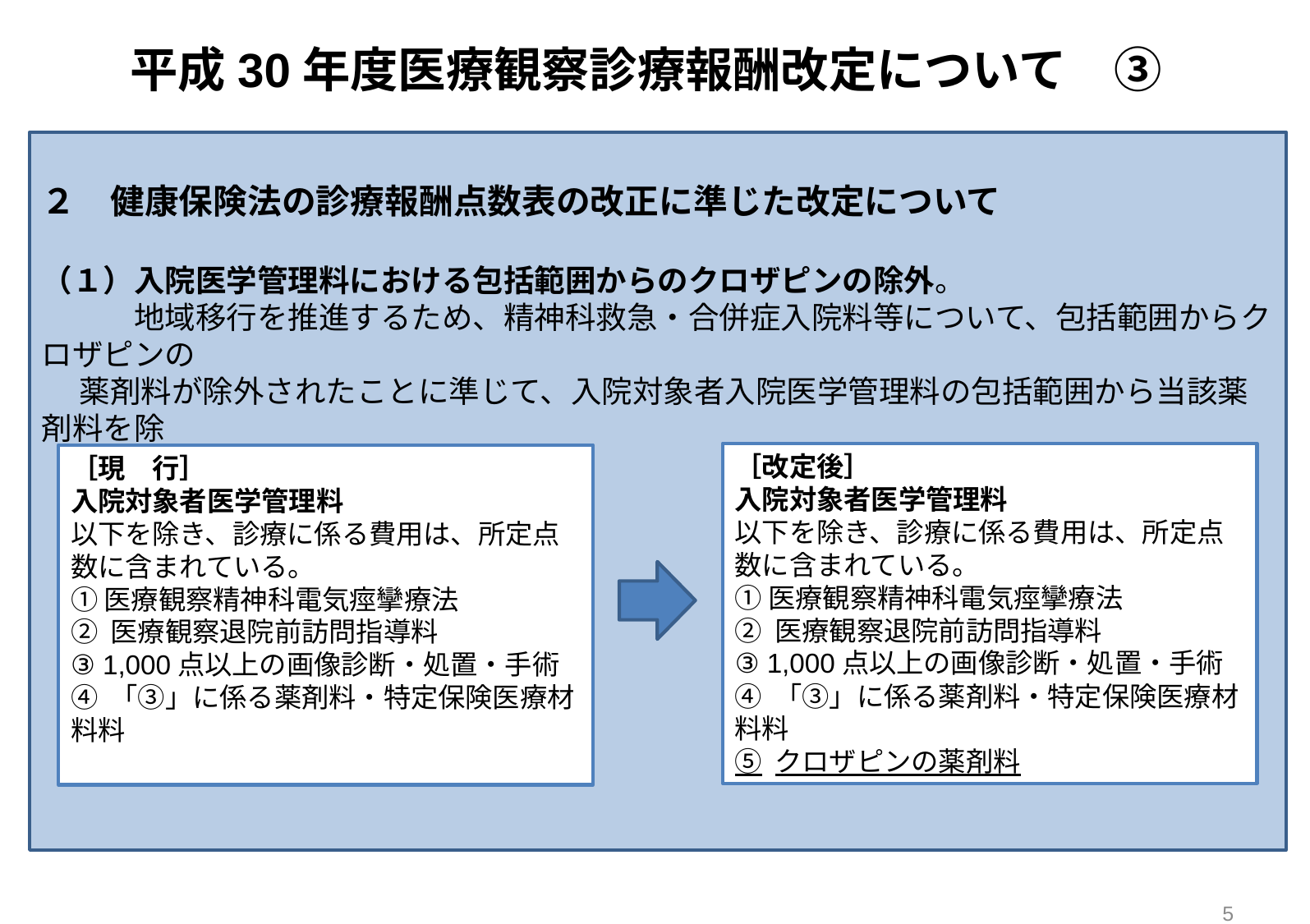

# 平成30年度医療観察診療報酬改定について　③

２　健康保険法の診療報酬点数表の改正に準じた改定について

（１）入院医学管理料における包括範囲からのクロザピンの除外。
　　　地域移行を推進するため、精神科救急・合併症入院料等について、包括範囲からクロザピンの
　 薬剤料が除外されたことに準じて、入院対象者入院医学管理料の包括範囲から当該薬剤料を除
   外する。

［改定後］
入院対象者医学管理料
以下を除き、診療に係る費用は、所定点数に含まれている。
① 医療観察精神科電気痙攣療法
② 医療観察退院前訪問指導料
③ 1,000点以上の画像診断・処置・手術
④ 「③」に係る薬剤料・特定保険医療材料料
⑤ クロザピンの薬剤料
［現　行］
入院対象者医学管理料
以下を除き、診療に係る費用は、所定点数に含まれている。
① 医療観察精神科電気痙攣療法
② 医療観察退院前訪問指導料
③ 1,000点以上の画像診断・処置・手術
④ 「③」に係る薬剤料・特定保険医療材料料

5